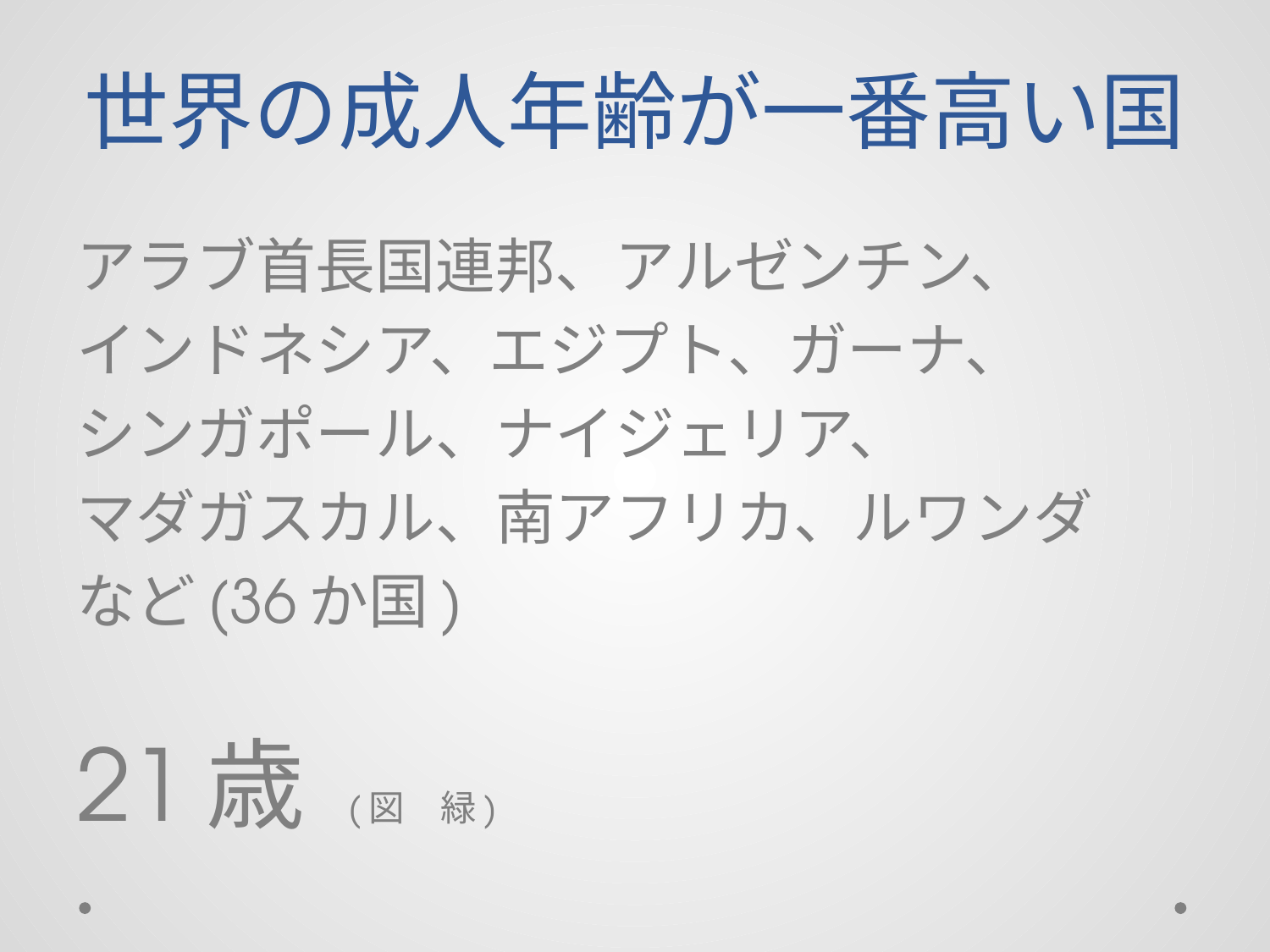

# 世界の成人年齢が一番高い国
アラブ首長国連邦、アルゼンチン、
インドネシア、エジプト、ガーナ、
シンガポール、ナイジェリア、
マダガスカル、南アフリカ、ルワンダ
など(36か国)

21歳　(図　緑)